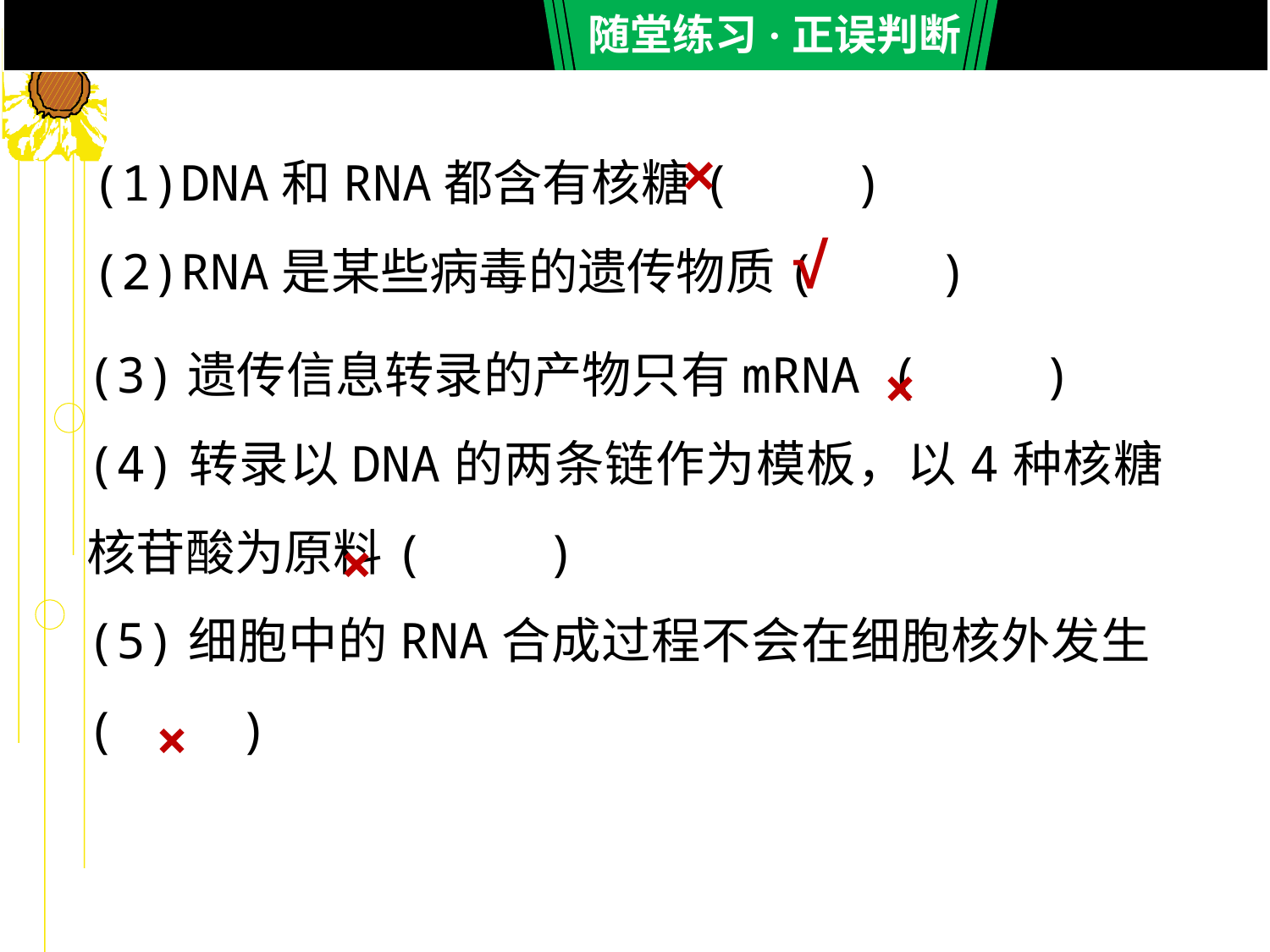

随堂练习·正误判断
(1)DNA和RNA都含有核糖(　　)
(2)RNA是某些病毒的遗传物质(　　)
×
√
(3)遗传信息转录的产物只有mRNA (　　)
(4)转录以DNA的两条链作为模板，以4种核糖核苷酸为原料(　　)
(5)细胞中的RNA合成过程不会在细胞核外发生(　　)
×
×
×